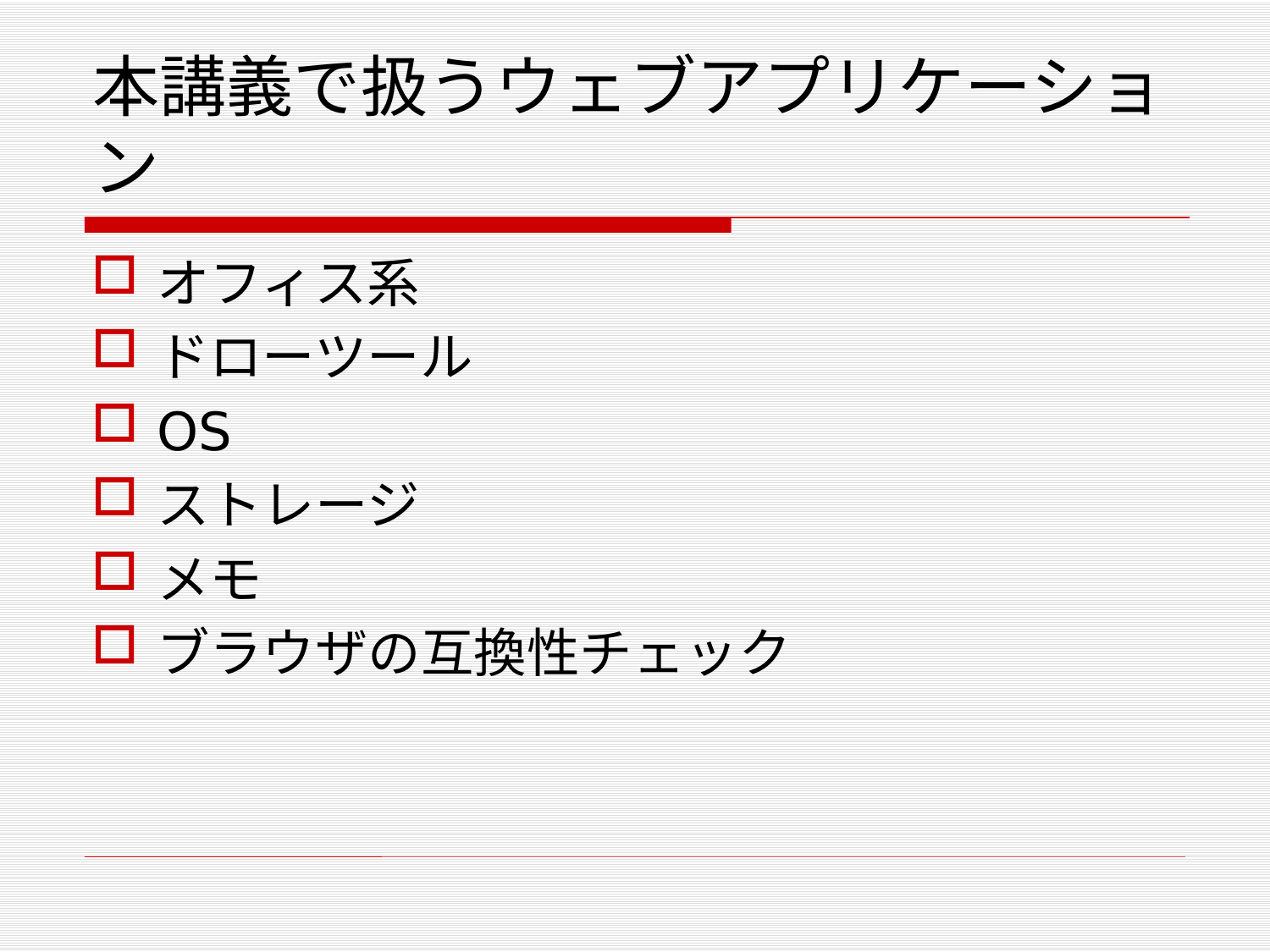

# 本講義で扱うウェブアプリケーション
オフィス系
ドローツール
OS
ストレージ
メモ
ブラウザの互換性チェック